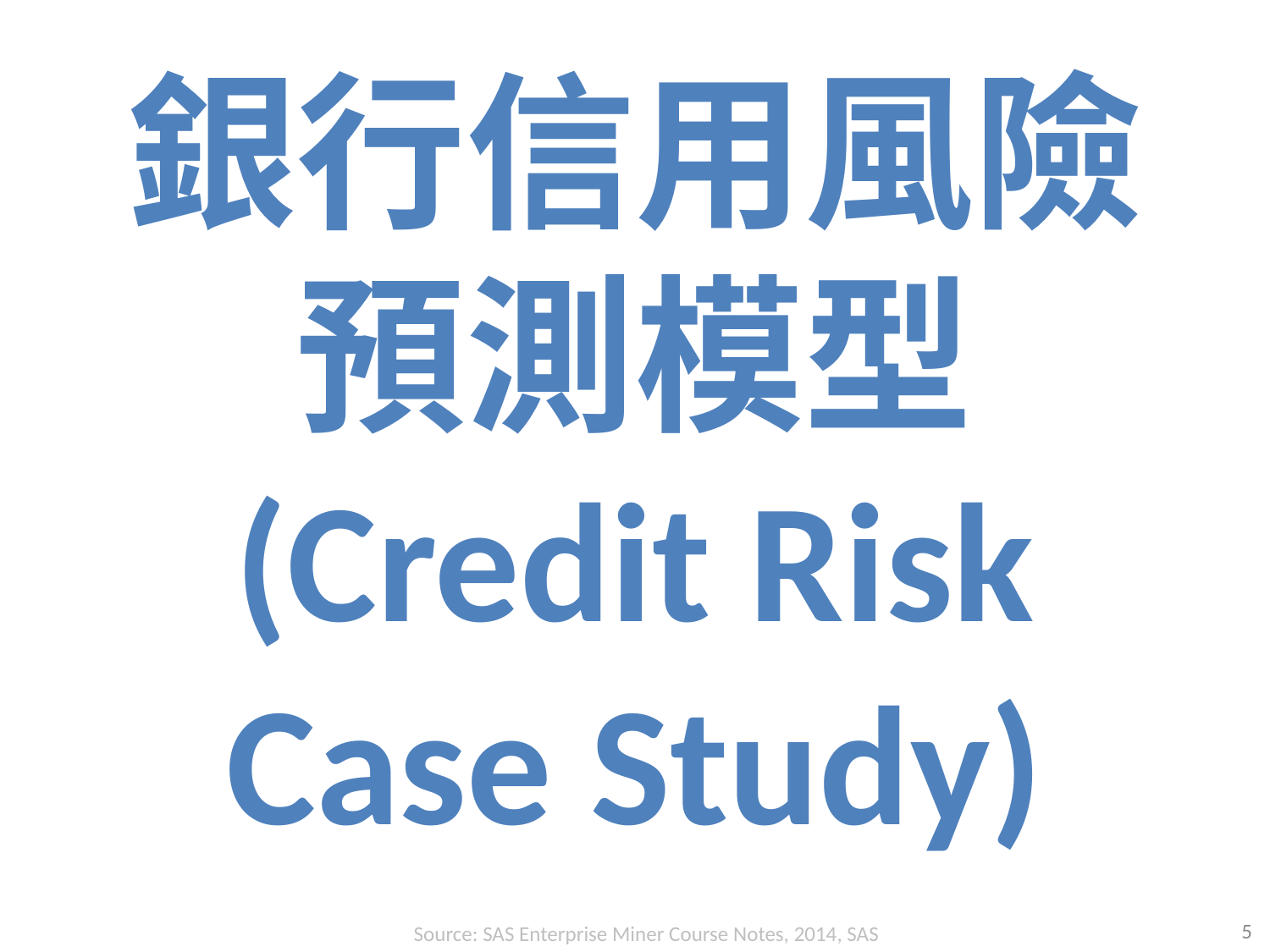

# 銀行信用風險 預測模型 (Credit Risk Case Study)
5
Source: SAS Enterprise Miner Course Notes, 2014, SAS